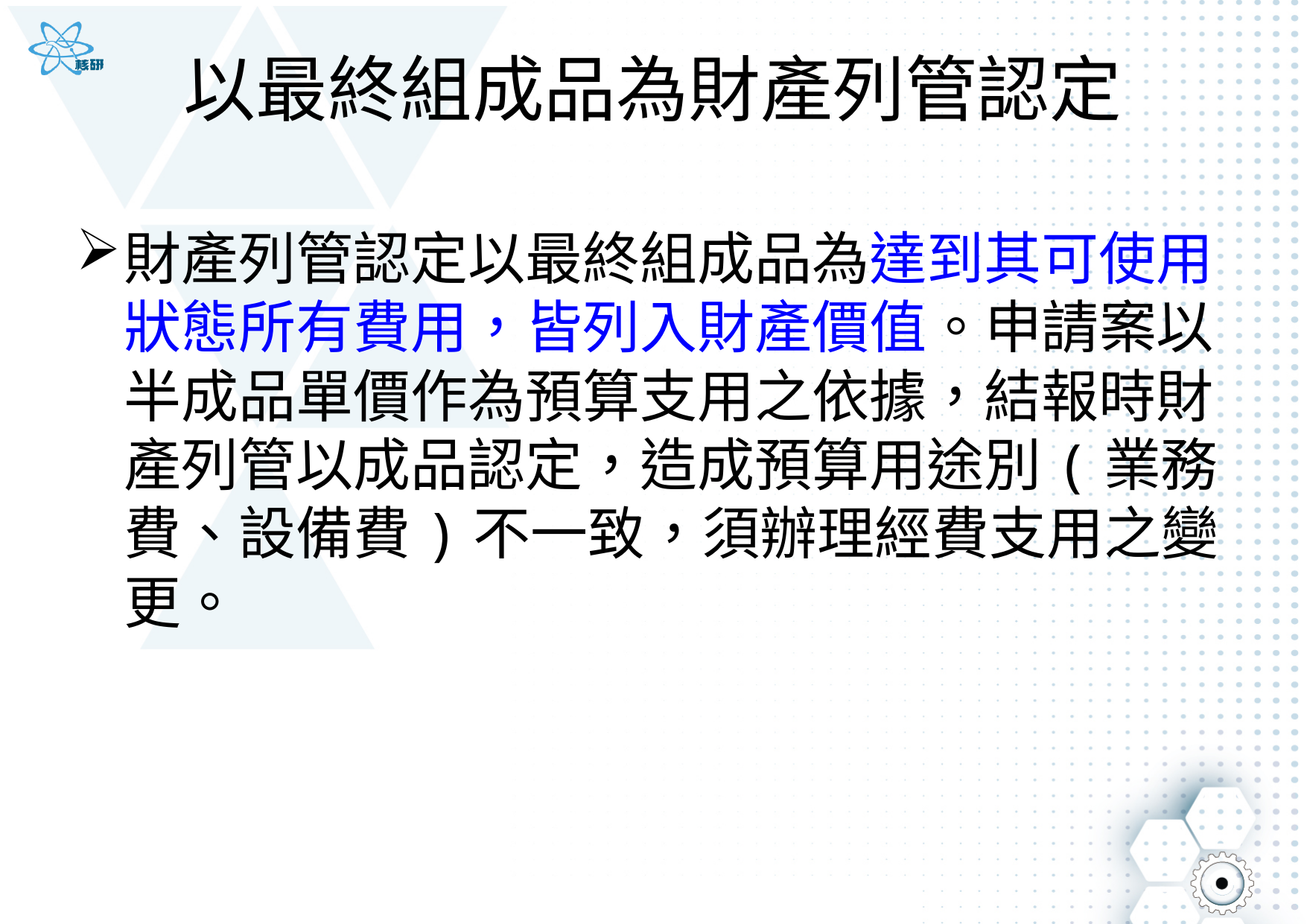

# 以最終組成品為財產列管認定
財產列管認定以最終組成品為達到其可使用狀態所有費用，皆列入財產價值。申請案以半成品單價作為預算支用之依據，結報時財產列管以成品認定，造成預算用途別(業務費、設備費)不一致，須辦理經費支用之變更。